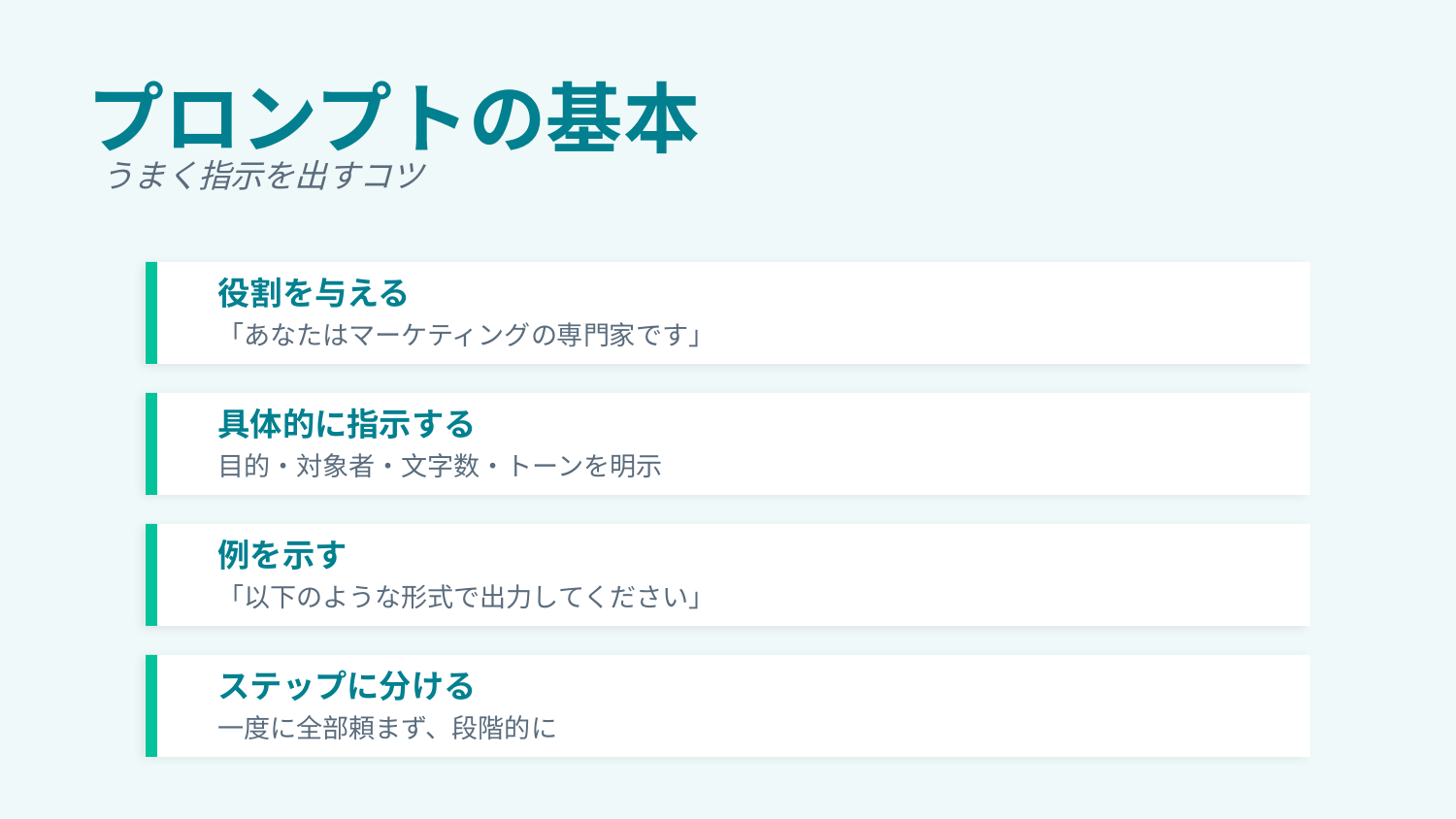

プロンプトの基本
うまく指示を出すコツ

役割を与える
「あなたはマーケティングの専門家です」

具体的に指示する
目的・対象者・文字数・トーンを明示

例を示す
「以下のような形式で出力してください」

ステップに分ける
一度に全部頼まず、段階的に